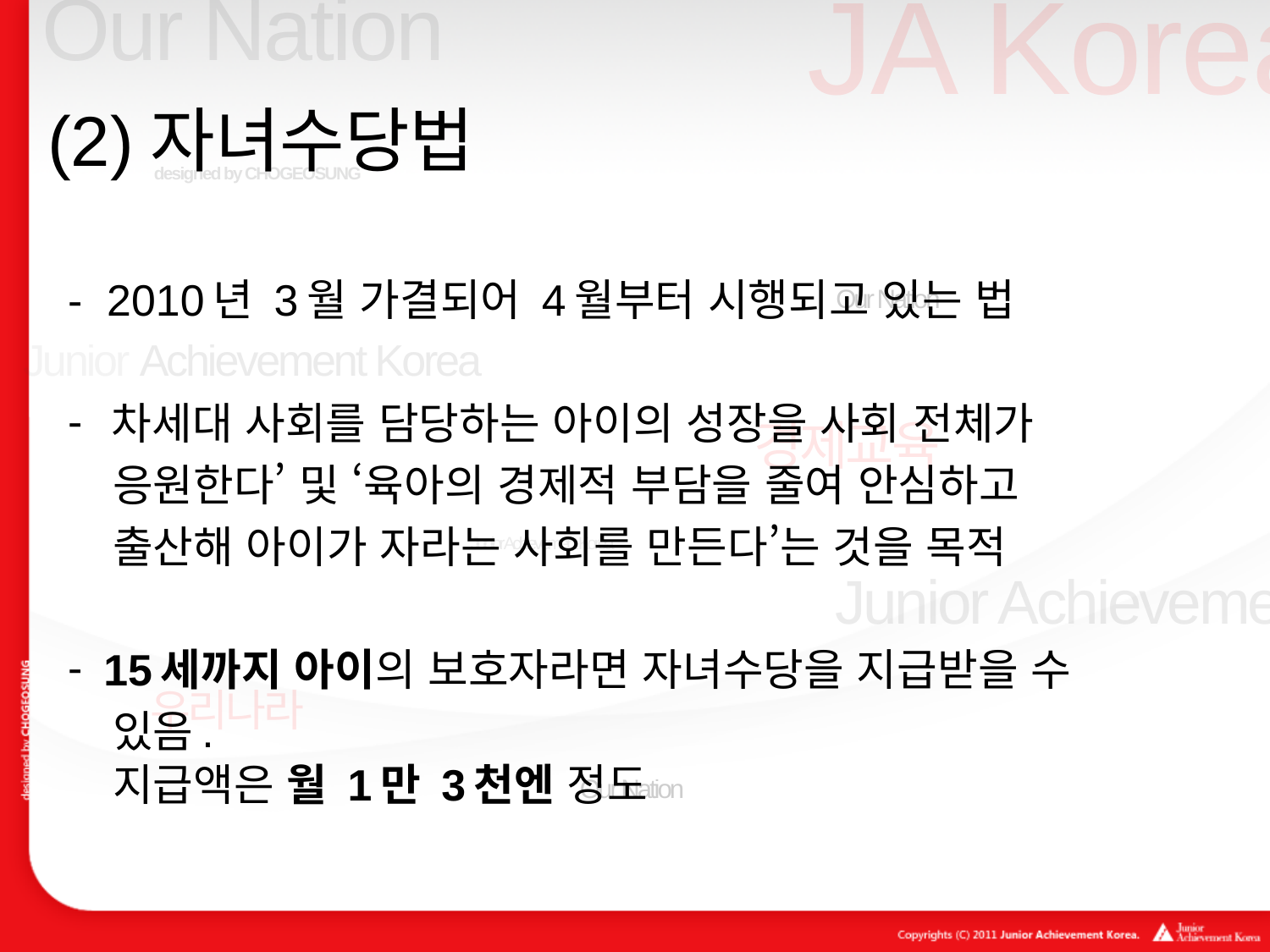

# (2)자녀수당법
-  2010년 3월 가결되어 4월부터 시행되고 있는 법

  차세대 사회를 담당하는 아이의 성장을 사회 전체가
   응원한다’ 및 ‘육아의 경제적 부담을 줄여 안심하고
   출산해 아이가 자라는 사회를 만든다’는 것을 목적

  15세까지 아이의 보호자라면 자녀수당을 지급받을 수
   있음.
   지급액은 월 1만 3천엔 정도